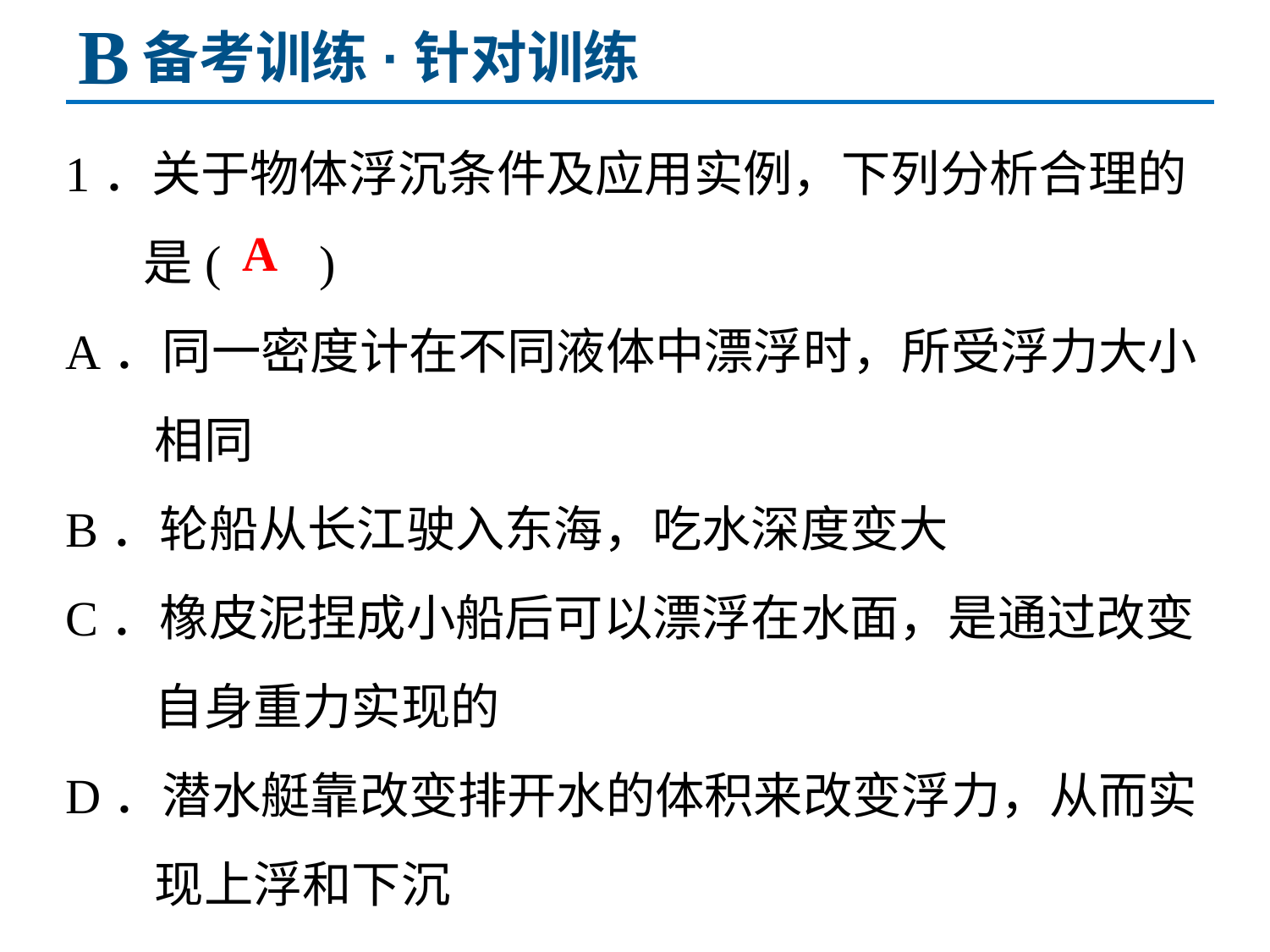

B
备考训练·针对训练
1．关于物体浮沉条件及应用实例，下列分析合理的
      是(        )
A．同一密度计在不同液体中漂浮时，所受浮力大小
       相同
B．轮船从长江驶入东海，吃水深度变大
C．橡皮泥捏成小船后可以漂浮在水面，是通过改变
       自身重力实现的
D．潜水艇靠改变排开水的体积来改变浮力，从而实
       现上浮和下沉
A